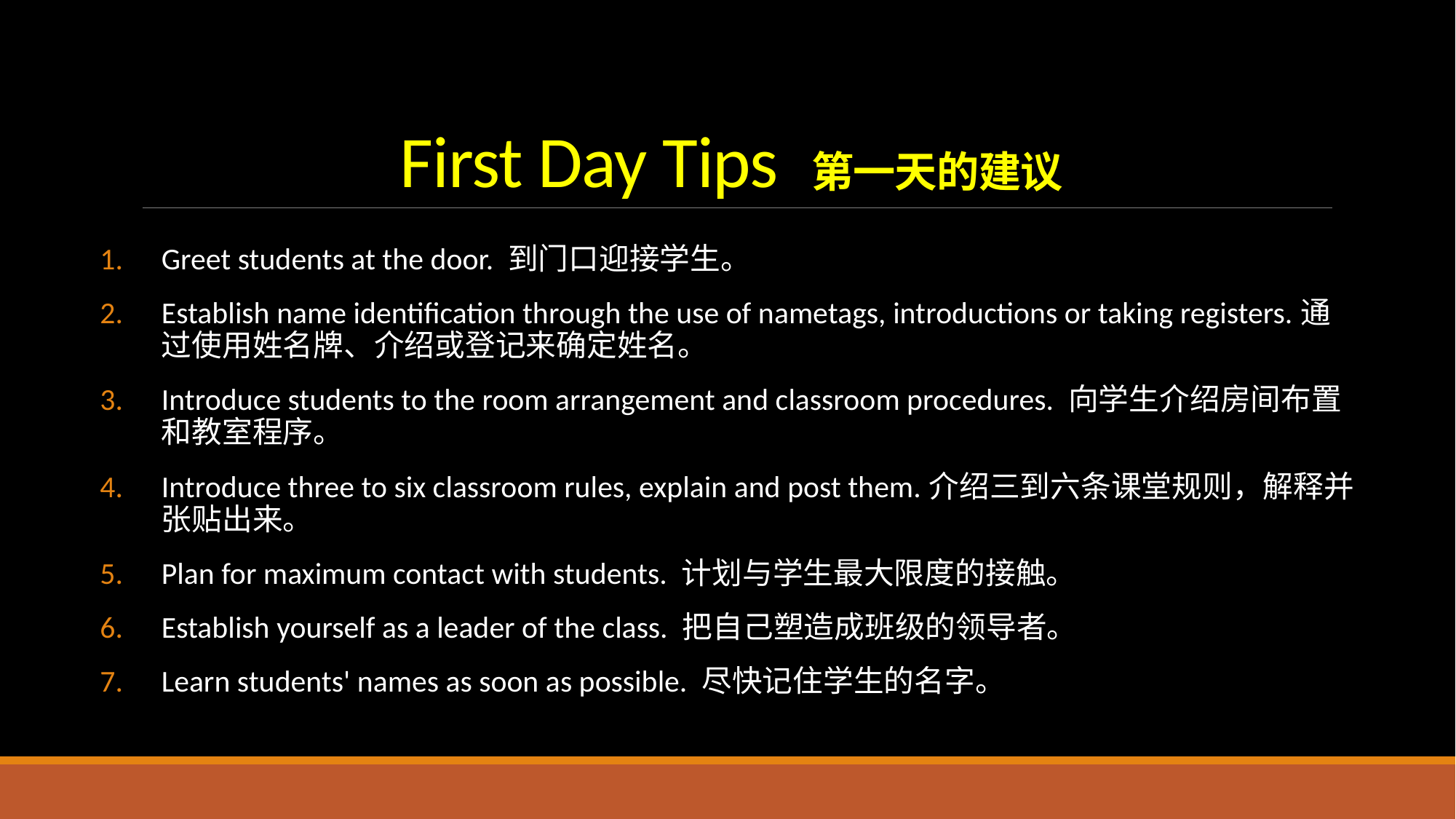

# First Day Tips 第一天的建议
Greet students at the door. 到门口迎接学生。
Establish name identification through the use of nametags, introductions or taking registers.通过使用姓名牌、介绍或登记来确定姓名。
Introduce students to the room arrangement and classroom procedures. 向学生介绍房间布置和教室程序。
Introduce three to six classroom rules, explain and post them.介绍三到六条课堂规则，解释并张贴出来。
Plan for maximum contact with students. 计划与学生最大限度的接触。
Establish yourself as a leader of the class. 把自己塑造成班级的领导者。
Learn students' names as soon as possible. 尽快记住学生的名字。